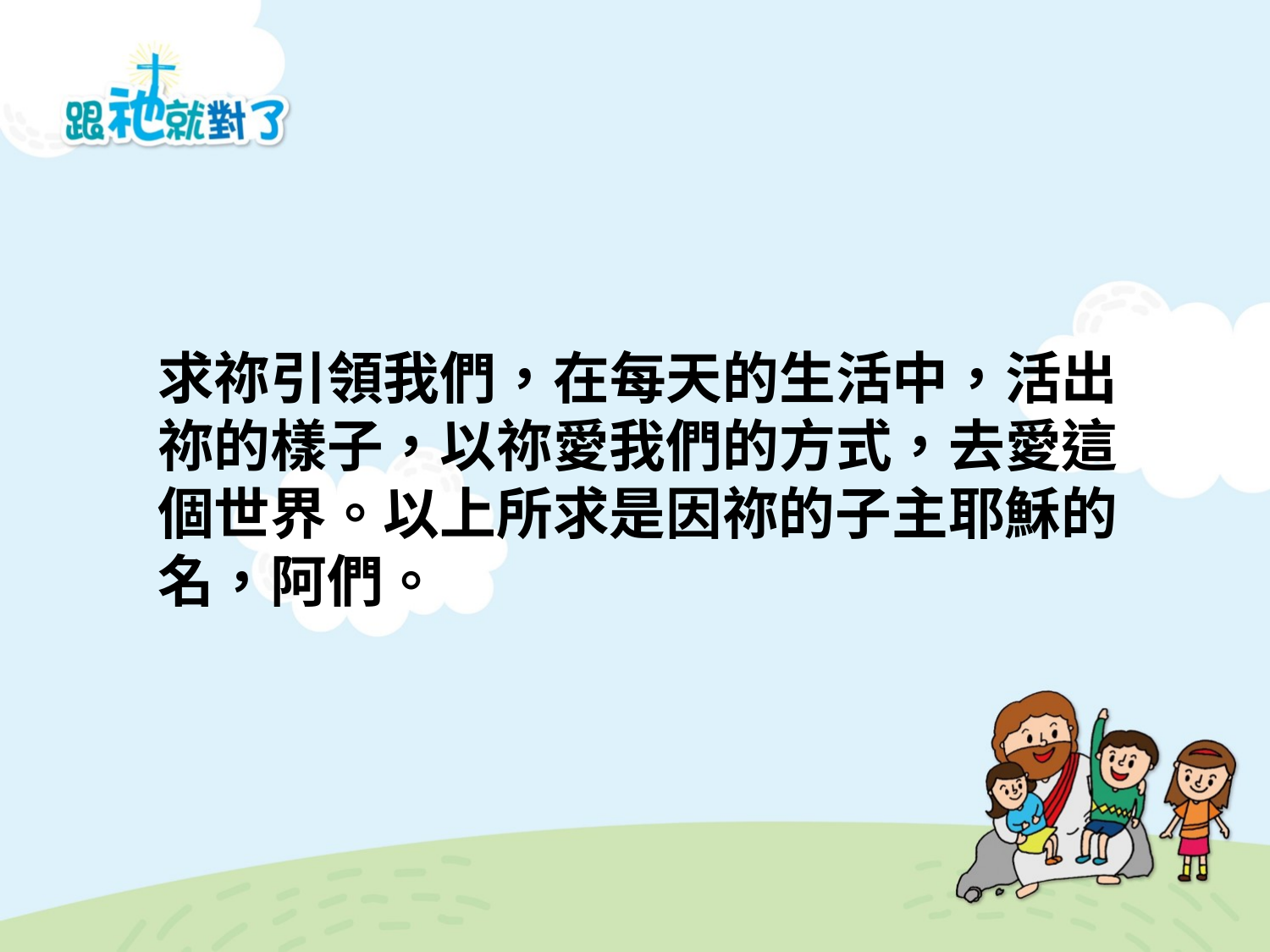

求祢引領我們，在每天的生活中，活出祢的樣子，以祢愛我們的方式，去愛這個世界。以上所求是因祢的子主耶穌的名，阿們。